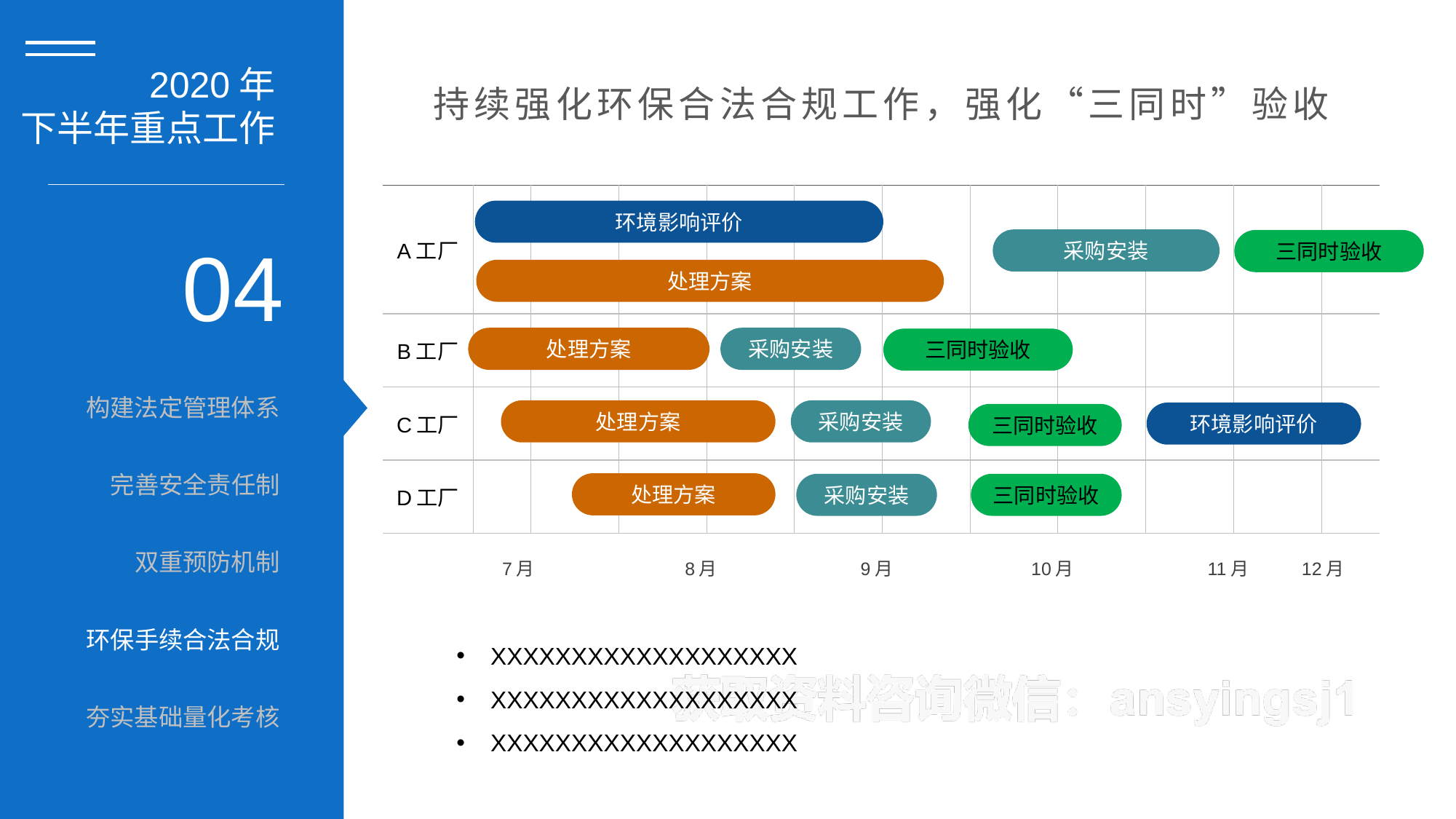

持续强化环保合法合规工作，强化“三同时”验收
2020年
下半年重点工作
| A工厂 |  |  |  |  |  |  |  |  |  |  |  |  |  |  |  |  |  |  |  |  |
| --- | --- | --- | --- | --- | --- | --- | --- | --- | --- | --- | --- | --- | --- | --- | --- | --- | --- | --- | --- | --- |
| B工厂 |  |  |  |  |  |  |  |  |  |  |  |  |  |  |  |  |  |  |  |  |
| C工厂 |  |  |  |  |  |  |  |  |  |  |  |  |  |  |  |  |  |  |  |  |
| D工厂 |  |  |  |  |  |  |  |  |  |  |  |  |  |  |  |  |  |  |  |  |
|  | 7月 |  |  |  | 8月 |  |  |  | 9月 |  |  |  | 10月 |  |  |  | 11月 |  | 12月 |  |
环境影响评价
04
采购安装
三同时验收
处理方案
处理方案
采购安装
三同时验收
| 构建法定管理体系 |
| --- |
| 完善安全责任制 |
| 双重预防机制 |
| 环保手续合法合规 |
| 夯实基础量化考核 |

处理方案
采购安装
环境影响评价
三同时验收
处理方案
采购安装
三同时验收
XXXXXXXXXXXXXXXXXXX
XXXXXXXXXXXXXXXXXXX
XXXXXXXXXXXXXXXXXXX